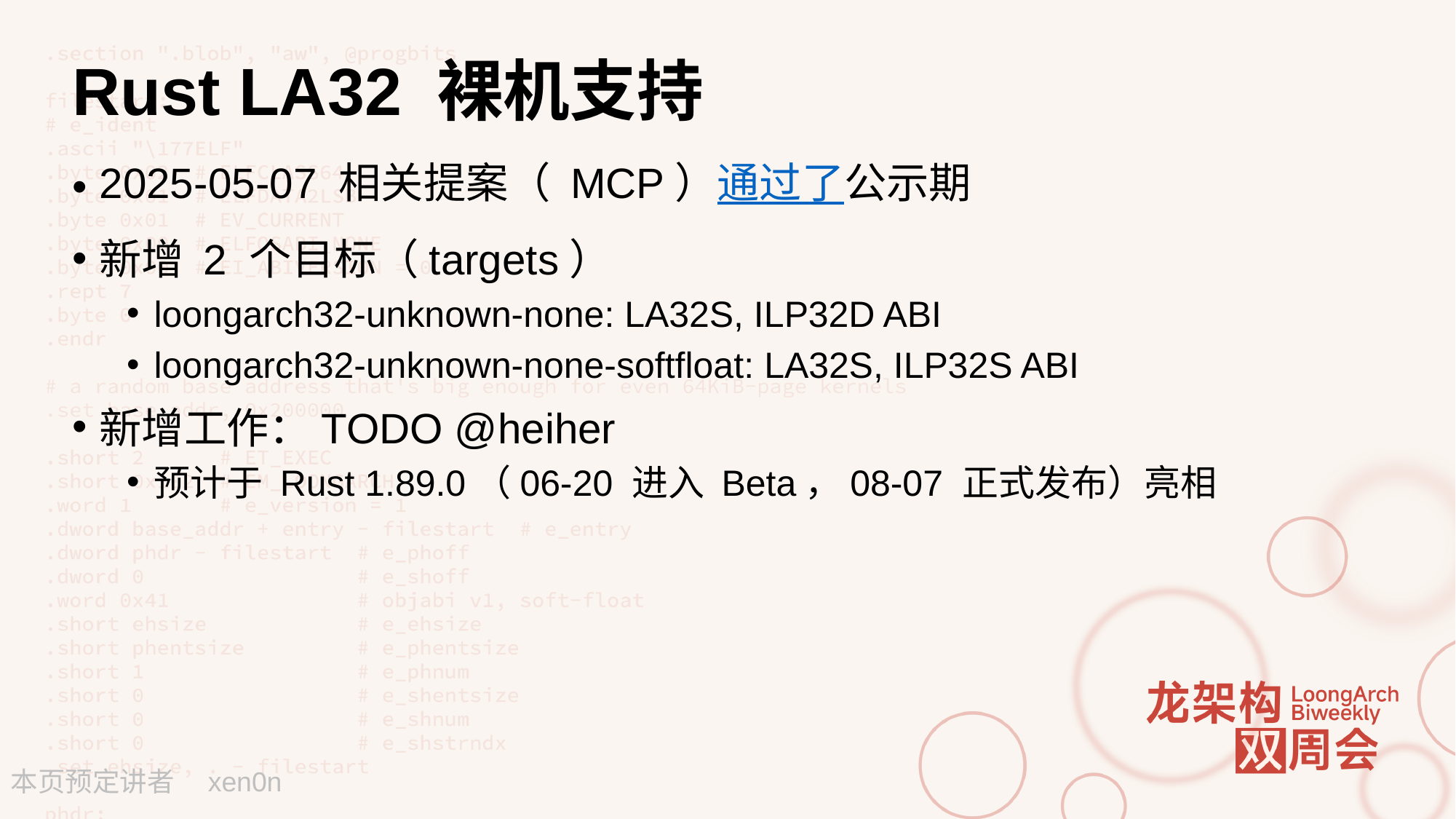

# Rust LA32 裸机支持
2025-05-07 相关提案（ MCP）通过了公示期
新增 2 个目标（targets）
loongarch32-unknown-none: LA32S, ILP32D ABI
loongarch32-unknown-none-softfloat: LA32S, ILP32S ABI
新增工作：TODO @heiher
预计于 Rust 1.89.0（06-20 进入 Beta，08-07 正式发布）亮相
xen0n